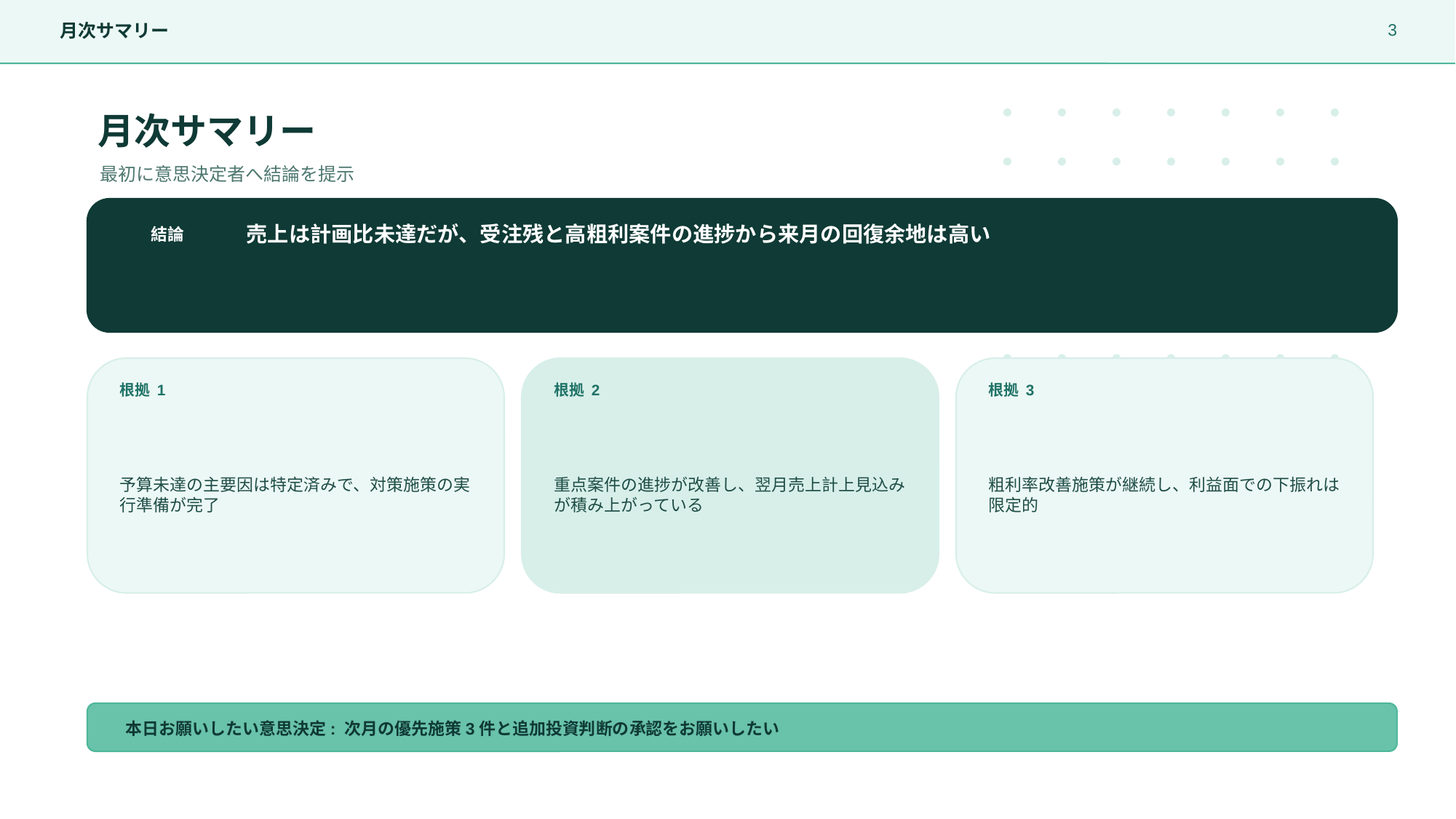

3
月次サマリー

月次サマリー

最初に意思決定者へ結論を提示

売上は計画比未達だが、受注残と高粗利案件の進捗から来月の回復余地は高い
結論

根拠 1
根拠 2
根拠 3

予算未達の主要因は特定済みで、対策施策の実行準備が完了
重点案件の進捗が改善し、翌月売上計上見込みが積み上がっている
粗利率改善施策が継続し、利益面での下振れは限定的

本日お願いしたい意思決定: 次月の優先施策3件と追加投資判断の承認をお願いしたい